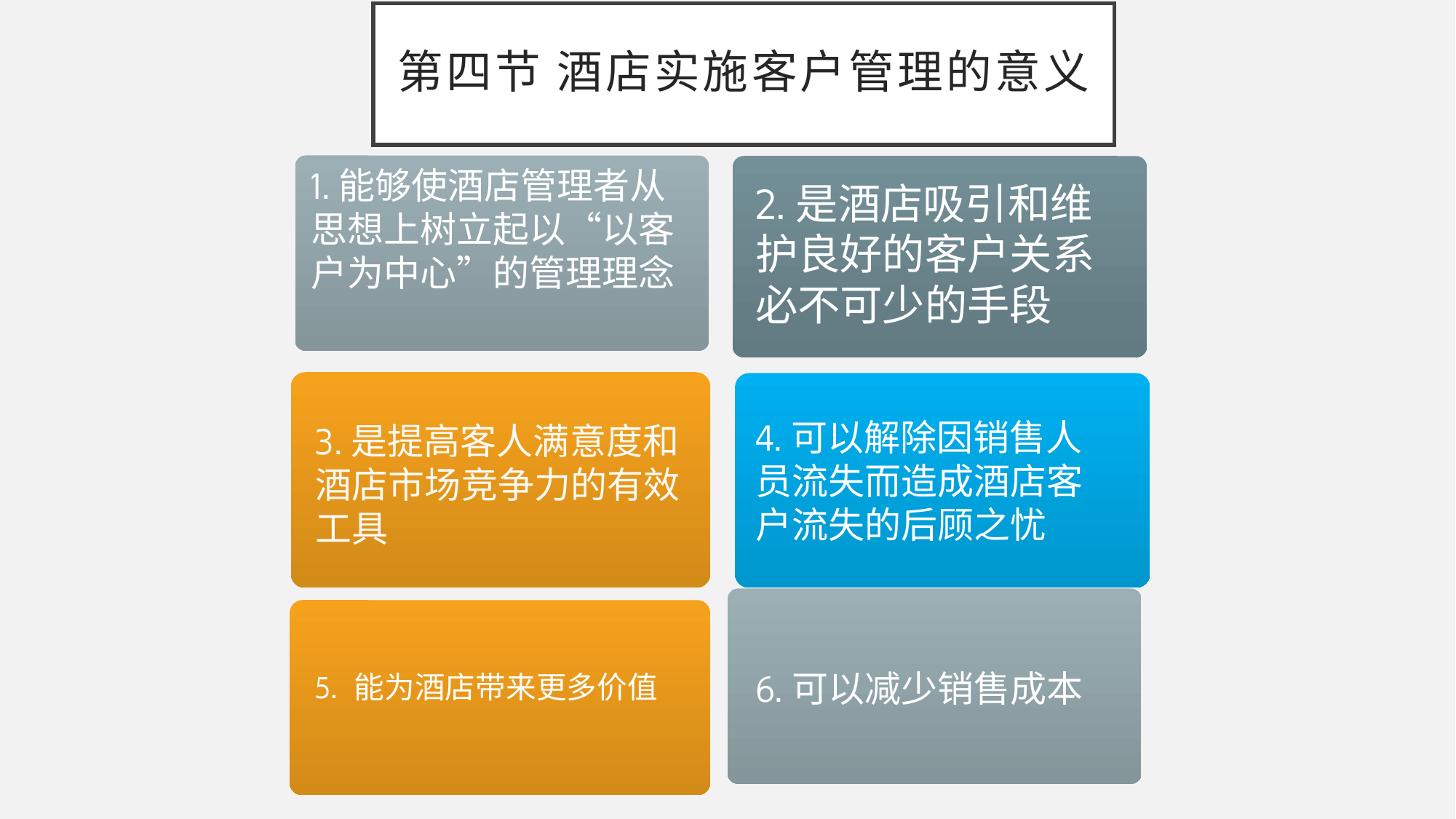

# 第四节 酒店实施客户管理的意义

1.能够使酒店管理者从思想上树立起以“以客户为中心”的管理理念
2.是酒店吸引和维护良好的客户关系必不可少的手段

1.能够使酒店管理者从思想上树立起以“以客户为中心”的管理理念

4.可以解除因销售人员流失而造成酒店客户流失的后顾之忧

3.是提高客人满意度和酒店市场竞争力的有效工具

6.可以减少销售成本

5. 能为酒店带来更多价值